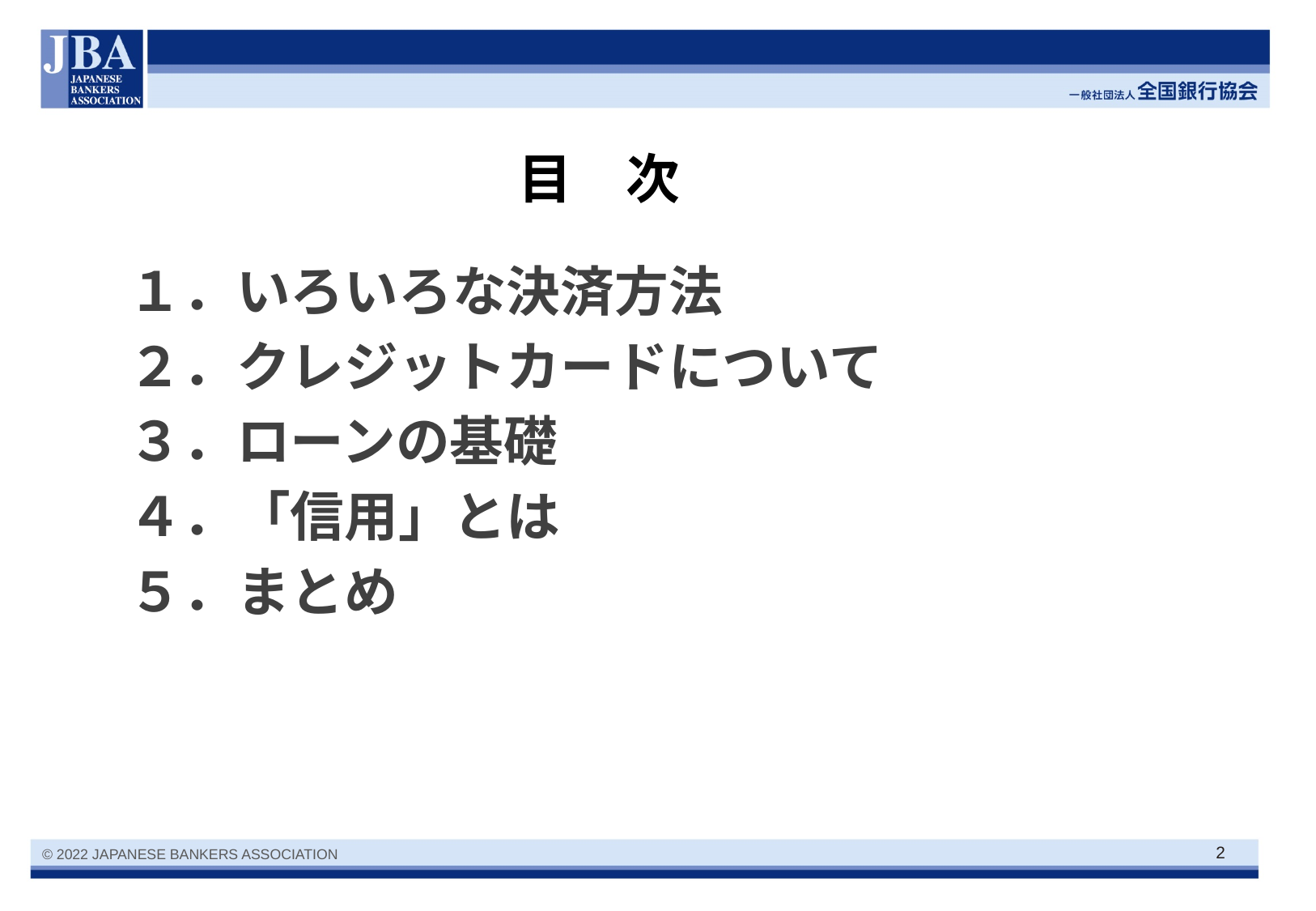

# 目　次
１．いろいろな決済方法
２．クレジットカードについて
３．ローンの基礎
４．「信用」とは
５．まとめ